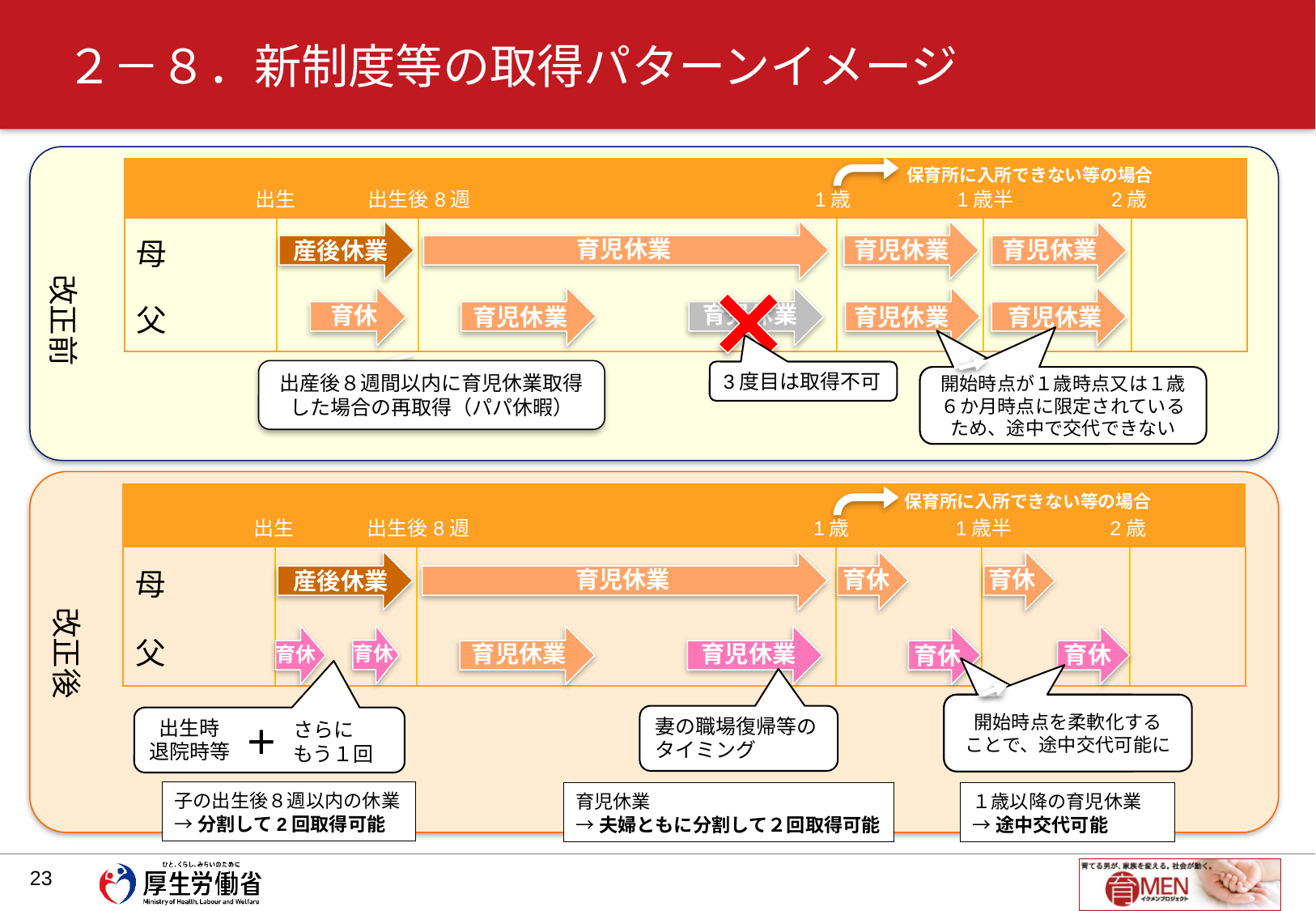

# ２－８．新制度等の取得パターンイメージ

保育所に入所できない等の場合
|  | 出生 |  | 出生後8週 |  |  | 1歳 |  | 1歳半 |  | 2歳 |  |  |
| --- | --- | --- | --- | --- | --- | --- | --- | --- | --- | --- | --- | --- |
| 母 |  |  |  |  |  |  |  |  |  |  |  |  |
| 父 |  |  |  |  |  |  |  |  |  |  |  |  |

育児休業
育児休業
育児休業
産後休業
改正前

育児休業
育休
育児休業
育児休業
育児休業
出産後８週間以内に育児休業取得した場合の再取得（パパ休暇）
3度目は取得不可

開始時点が１歳時点又は１歳６か月時点に限定されているため、途中で交代できない

|  | 出生 |  | 出生後8週 |  |  | 1歳 |  | 1歳半 |  | 2歳 |  |  |
| --- | --- | --- | --- | --- | --- | --- | --- | --- | --- | --- | --- | --- |
| 母 |  |  |  |  |  |  |  |  |  |  |  |  |
| 父 |  |  |  |  |  |  |  |  |  |  |  |  |
保育所に入所できない等の場合

育休
育児休業
育休
産後休業
改正後

育児休業
育児休業
育休
育休
育休
育休
開始時点を柔軟化する
ことで、途中交代可能に

妻の職場復帰等のタイミング
 出生時
退院時等
さらに
もう１回
＋
子の出生後８週以内の休業
→分割して2回取得可能
１歳以降の育児休業
→途中交代可能
育児休業
→夫婦ともに分割して２回取得可能
23